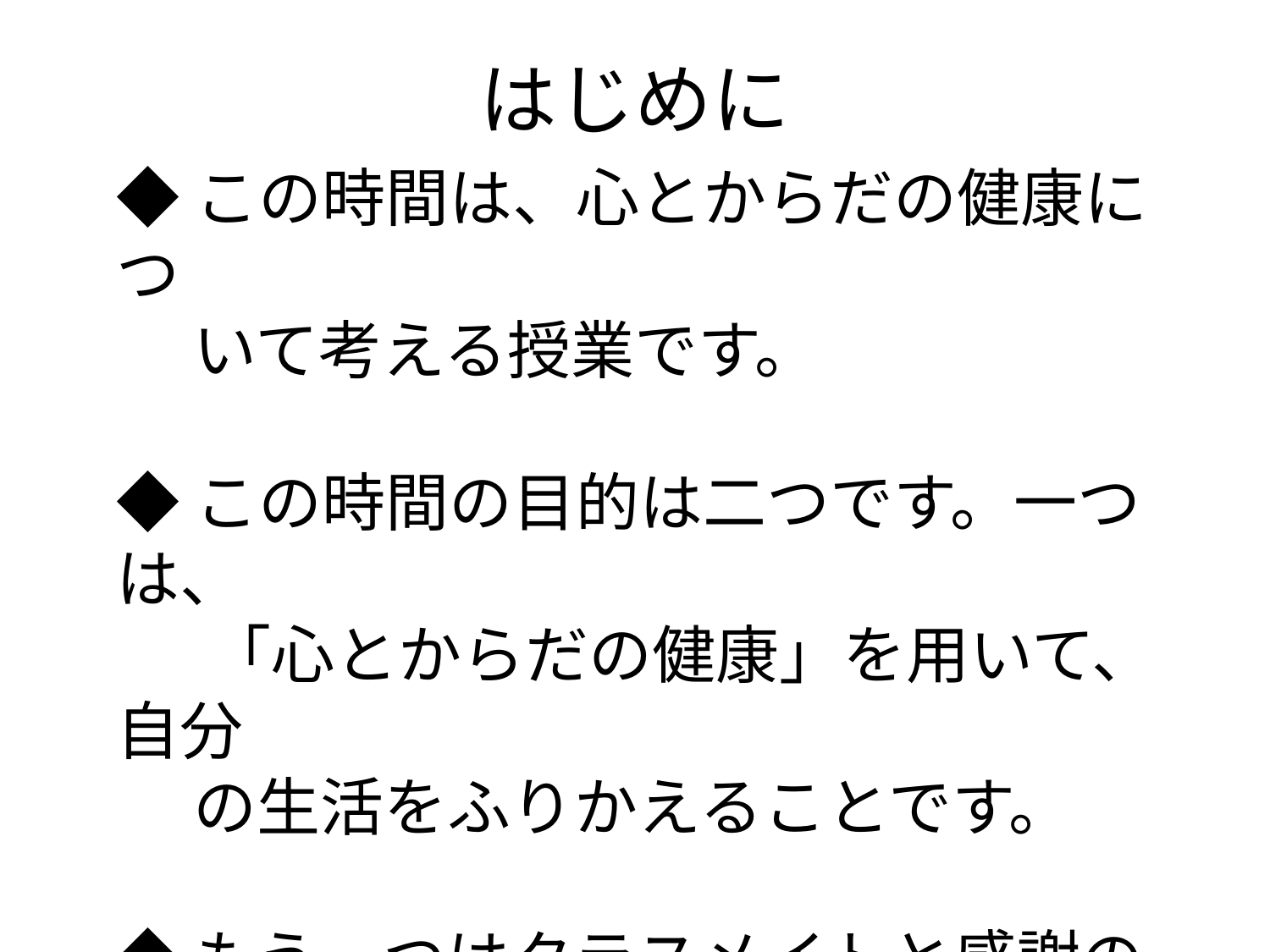

# はじめに
◆この時間は、心とからだの健康につ
　 いて考える授業です。

◆この時間の目的は二つです。一つは、
　  「心とからだの健康」を用いて、自分
　 の生活をふりかえることです。

◆もう一つはクラスメイトと感謝の気持
　  ちを伝え合ったり、友達を承認し合う
　  活動をしていくことです。